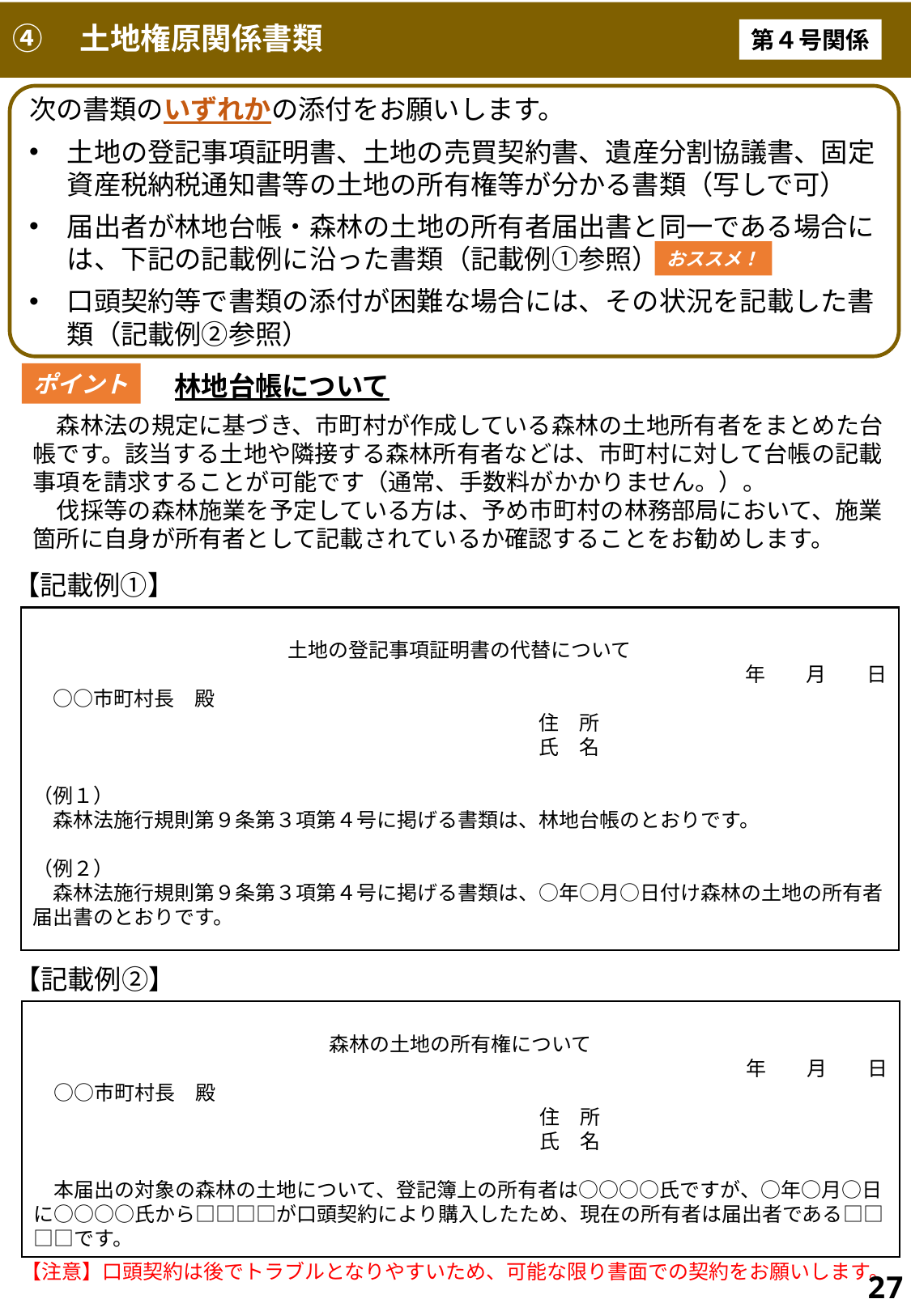

# ④　土地権原関係書類
第４号関係
次の書類のいずれかの添付をお願いします。
土地の登記事項証明書、土地の売買契約書、遺産分割協議書、固定資産税納税通知書等の土地の所有権等が分かる書類（写しで可）
届出者が林地台帳・森林の土地の所有者届出書と同一である場合には、下記の記載例に沿った書類（記載例①参照）
口頭契約等で書類の添付が困難な場合には、その状況を記載した書類（記載例②参照）
規§9Ⅲ④,長P2-2-⑹,課P1-⑵-カキ,
マP13-（カ）
おススメ！
ポイント
林地台帳について
　森林法の規定に基づき、市町村が作成している森林の土地所有者をまとめた台帳です。該当する土地や隣接する森林所有者などは、市町村に対して台帳の記載事項を請求することが可能です（通常、手数料がかかりません。）。
　伐採等の森林施業を予定している方は、予め市町村の林務部局において、施業箇所に自身が所有者として記載されているか確認することをお勧めします。
【記載例①】

土地の登記事項証明書の代替について
年　　月　　日
　○○市町村長　殿
　住　所
　氏　名

（例１）
　森林法施行規則第９条第３項第４号に掲げる書類は、林地台帳のとおりです。

（例２）
　森林法施行規則第９条第３項第４号に掲げる書類は、○年○月○日付け森林の土地の所有者届出書のとおりです。
【記載例②】

森林の土地の所有権について
年　　月　　日
　○○市町村長　殿
　住　所
　氏　名

　本届出の対象の森林の土地について、登記簿上の所有者は○○○○氏ですが、○年○月○日に○○○○氏から□□□□が口頭契約により購入したため、現在の所有者は届出者である□□□□です。
【注意】口頭契約は後でトラブルとなりやすいため、可能な限り書面での契約をお願いします。
27